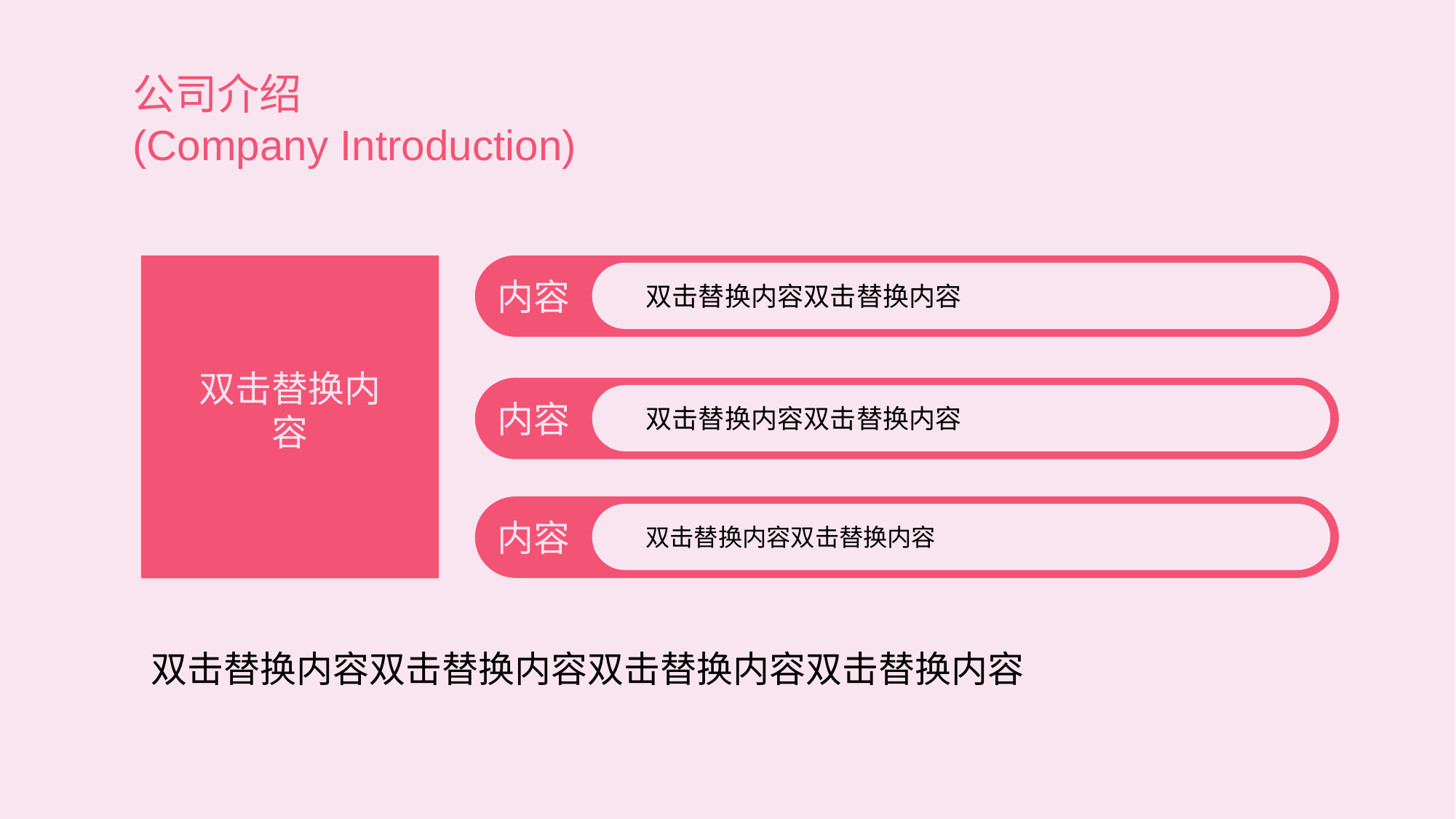

公司介绍
(Company Introduction)

双击替换内容
内容
双击替换内容双击替换内容
内容
双击替换内容双击替换内容
内容
双击替换内容双击替换内容
双击替换内容双击替换内容双击替换内容双击替换内容